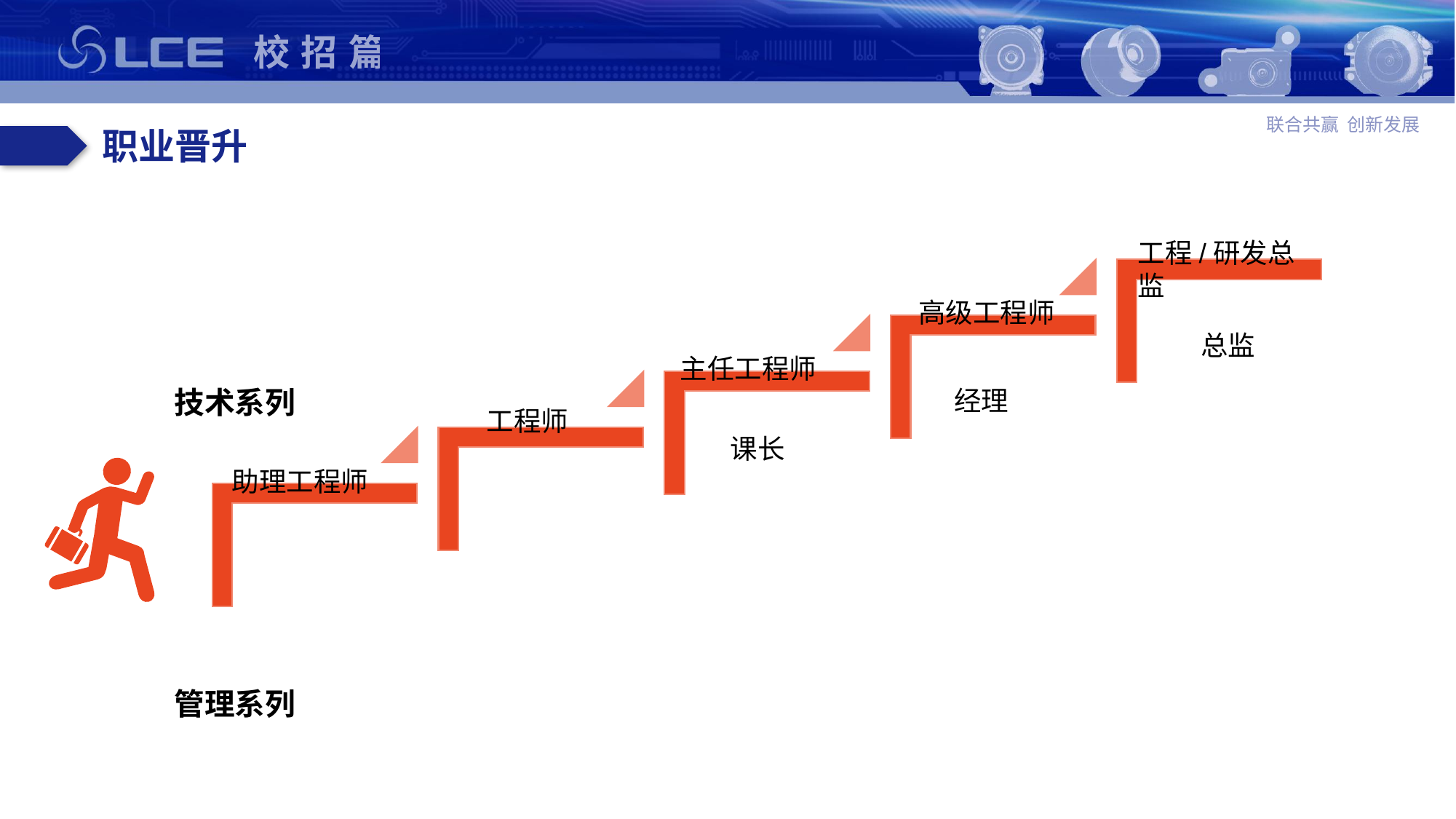

职业晋升

工程/研发总监
高级工程师
总监
主任工程师
技术系列
经理
工程师
课长
助理工程师

管理系列